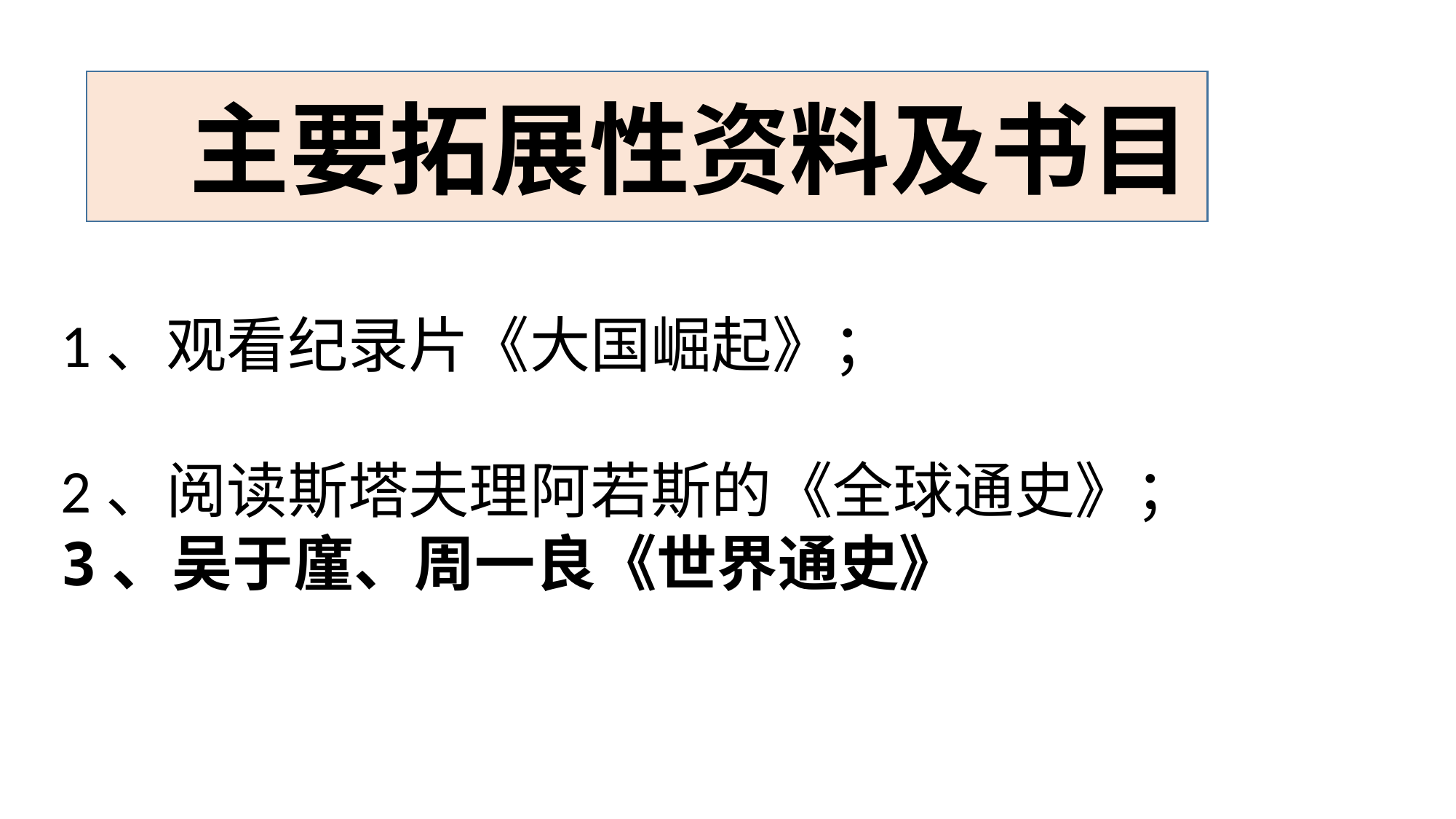

主要拓展性资料及书目

1、观看纪录片《大国崛起》；
2、阅读斯塔夫理阿若斯的《全球通史》；
3、吴于廑、周一良《世界通史》